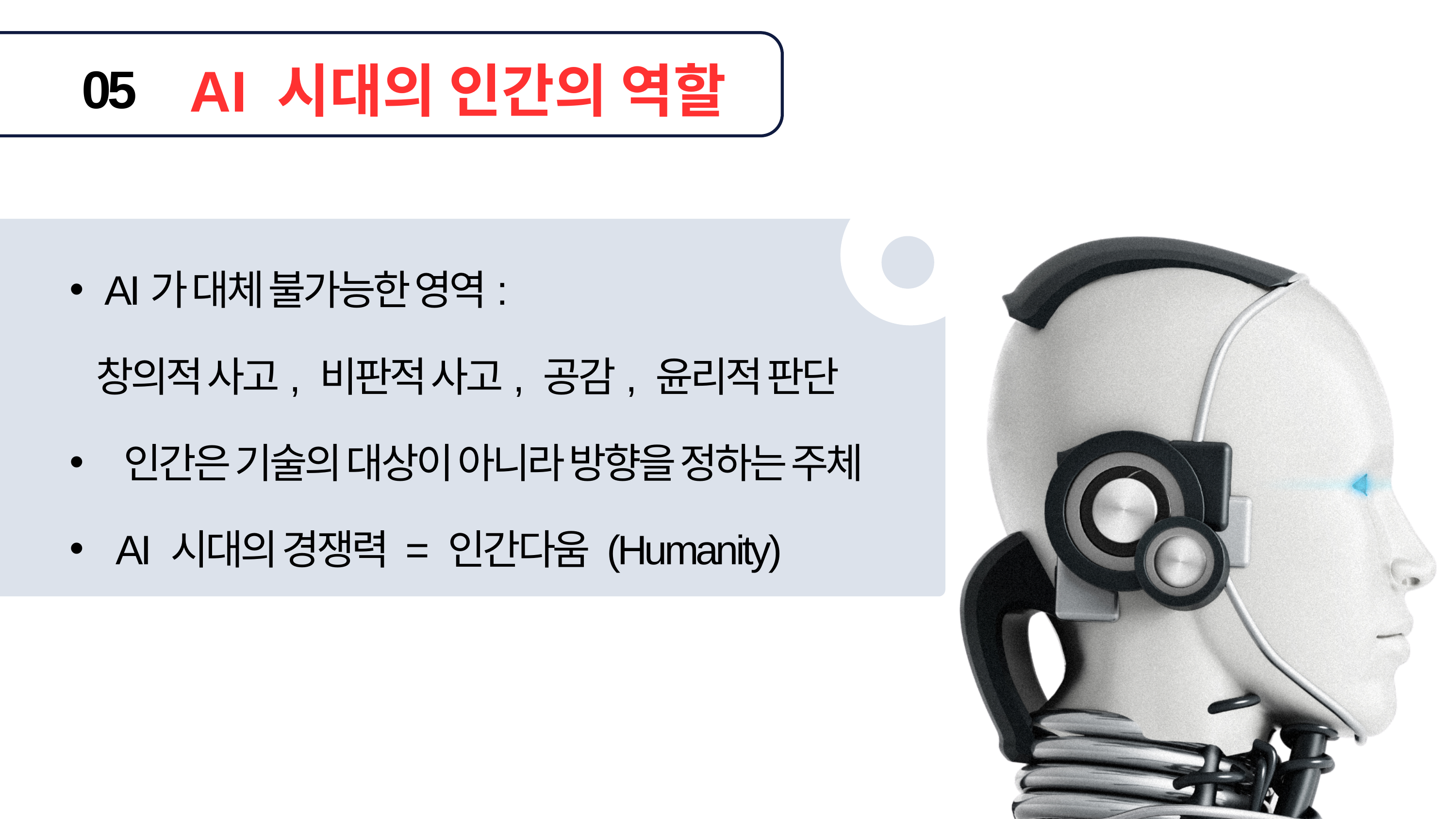

AI 시대의 인간의 역할
05

AI가 대체 불가능한 영역:
 창의적 사고, 비판적 사고, 공감, 윤리적 판단
 인간은 기술의 대상이 아니라 방향을 정하는 주체
 AI 시대의 경쟁력 = 인간다움 (Humanity)